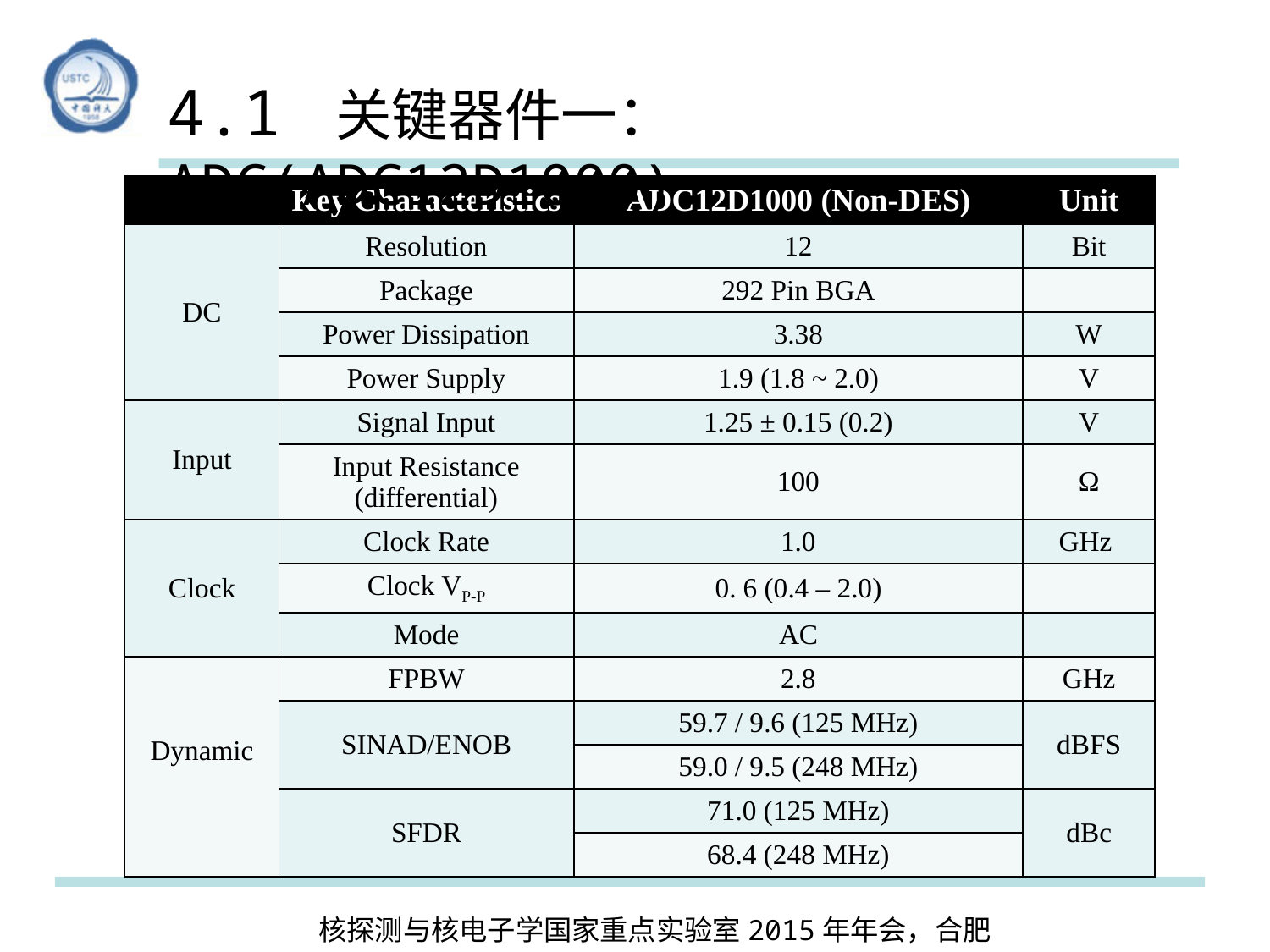

# 4.1 关键器件一：ADC(ADC12D1000)
|  | Key Characteristics | ADC12D1000 (Non-DES) | Unit |
| --- | --- | --- | --- |
| DC | Resolution | 12 | Bit |
|  | Package | 292 Pin BGA |  |
|  | Power Dissipation | 3.38 | W |
|  | Power Supply | 1.9 (1.8 ~ 2.0) | V |
| Input | Signal Input | 1.25 ± 0.15 (0.2) | V |
|  | Input Resistance (differential) | 100 | Ω |
| Clock | Clock Rate | 1.0 | GHz |
|  | Clock VP-P | 0. 6 (0.4 – 2.0) |  |
|  | Mode | AC |  |
| Dynamic | FPBW | 2.8 | GHz |
|  | SINAD/ENOB | 59.7 / 9.6 (125 MHz) | dBFS |
|  |  | 59.0 / 9.5 (248 MHz) |  |
|  | SFDR | 71.0 (125 MHz) | dBc |
|  |  | 68.4 (248 MHz) |  |